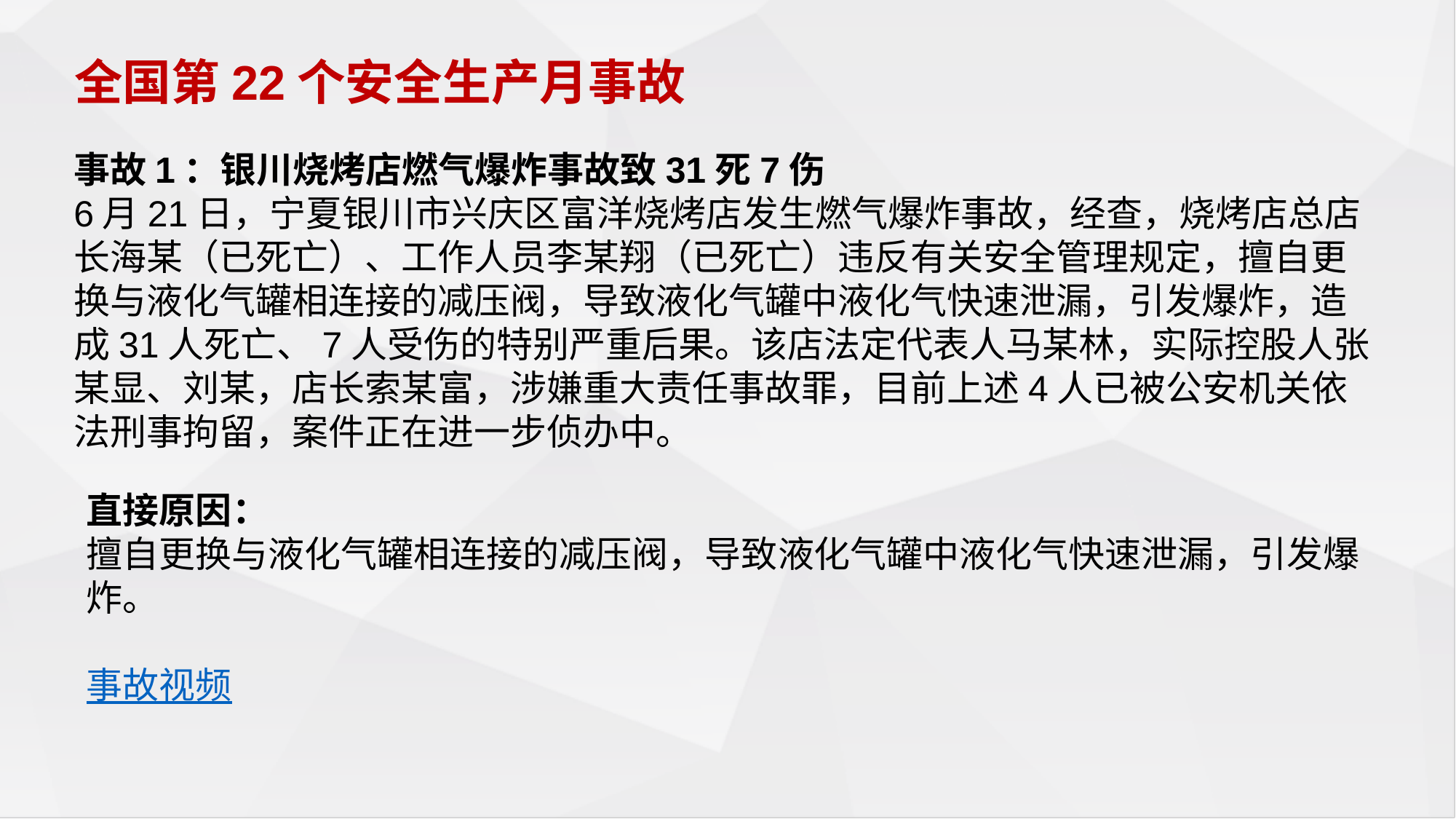

全国第22个安全生产月事故
事故1：银川烧烤店燃气爆炸事故致31死7伤
6月21日，宁夏银川市兴庆区富洋烧烤店发生燃气爆炸事故，经查，烧烤店总店长海某（已死亡）、工作人员李某翔（已死亡）违反有关安全管理规定，擅自更换与液化气罐相连接的减压阀，导致液化气罐中液化气快速泄漏，引发爆炸，造成31人死亡、7人受伤的特别严重后果。该店法定代表人马某林，实际控股人张某显、刘某，店长索某富，涉嫌重大责任事故罪，目前上述4人已被公安机关依法刑事拘留，案件正在进一步侦办中。
直接原因：
擅自更换与液化气罐相连接的减压阀，导致液化气罐中液化气快速泄漏，引发爆炸。

事故视频